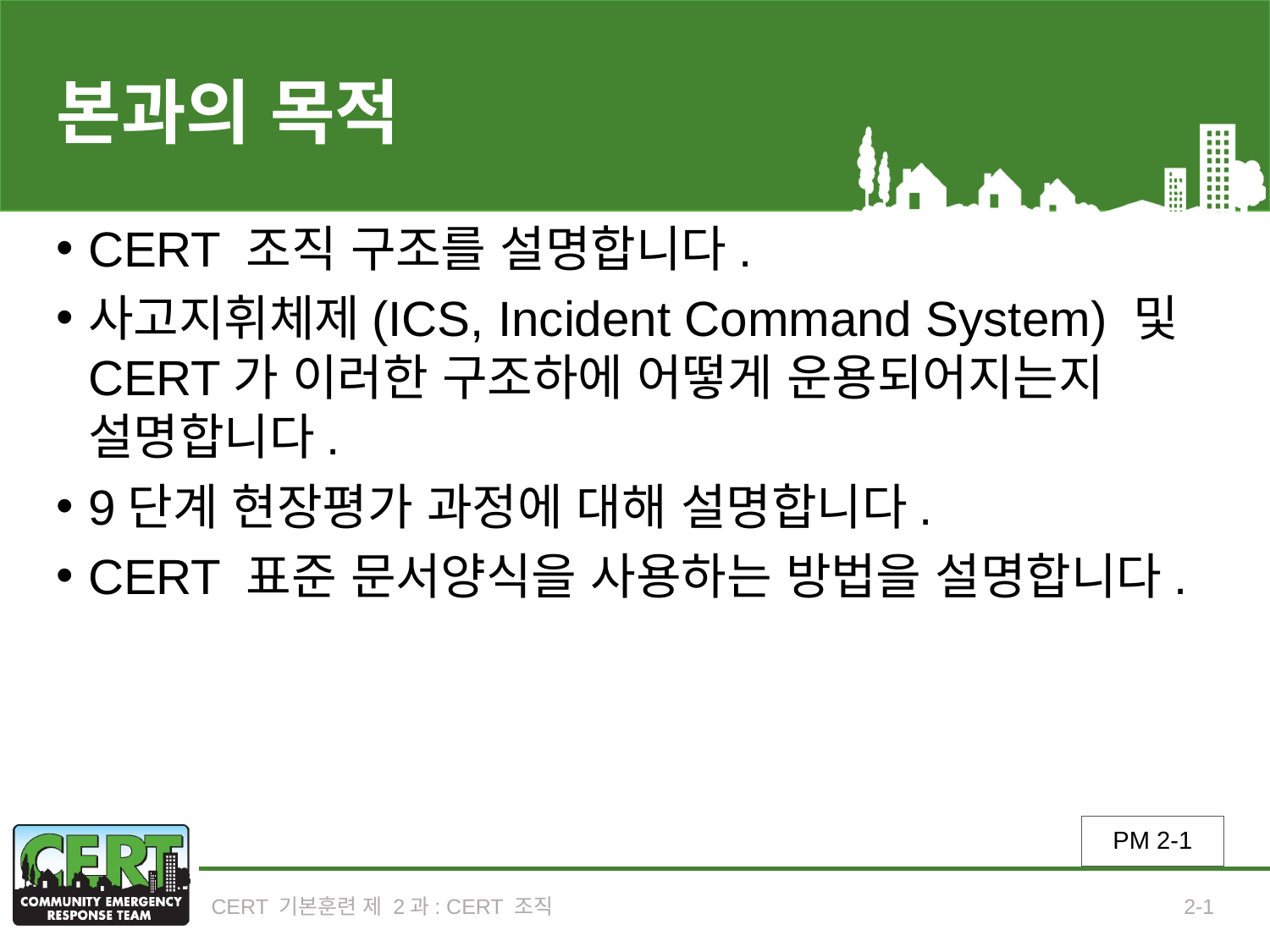

# 본과의 목적
CERT 조직 구조를 설명합니다.
사고지휘체제(ICS, Incident Command System) 및 CERT가 이러한 구조하에 어떻게 운용되어지는지 설명합니다.
9단계 현장평가 과정에 대해 설명합니다.
CERT 표준 문서양식을 사용하는 방법을 설명합니다.
PM 2-1
CERT 기본훈련 제 2과: CERT 조직
2-1